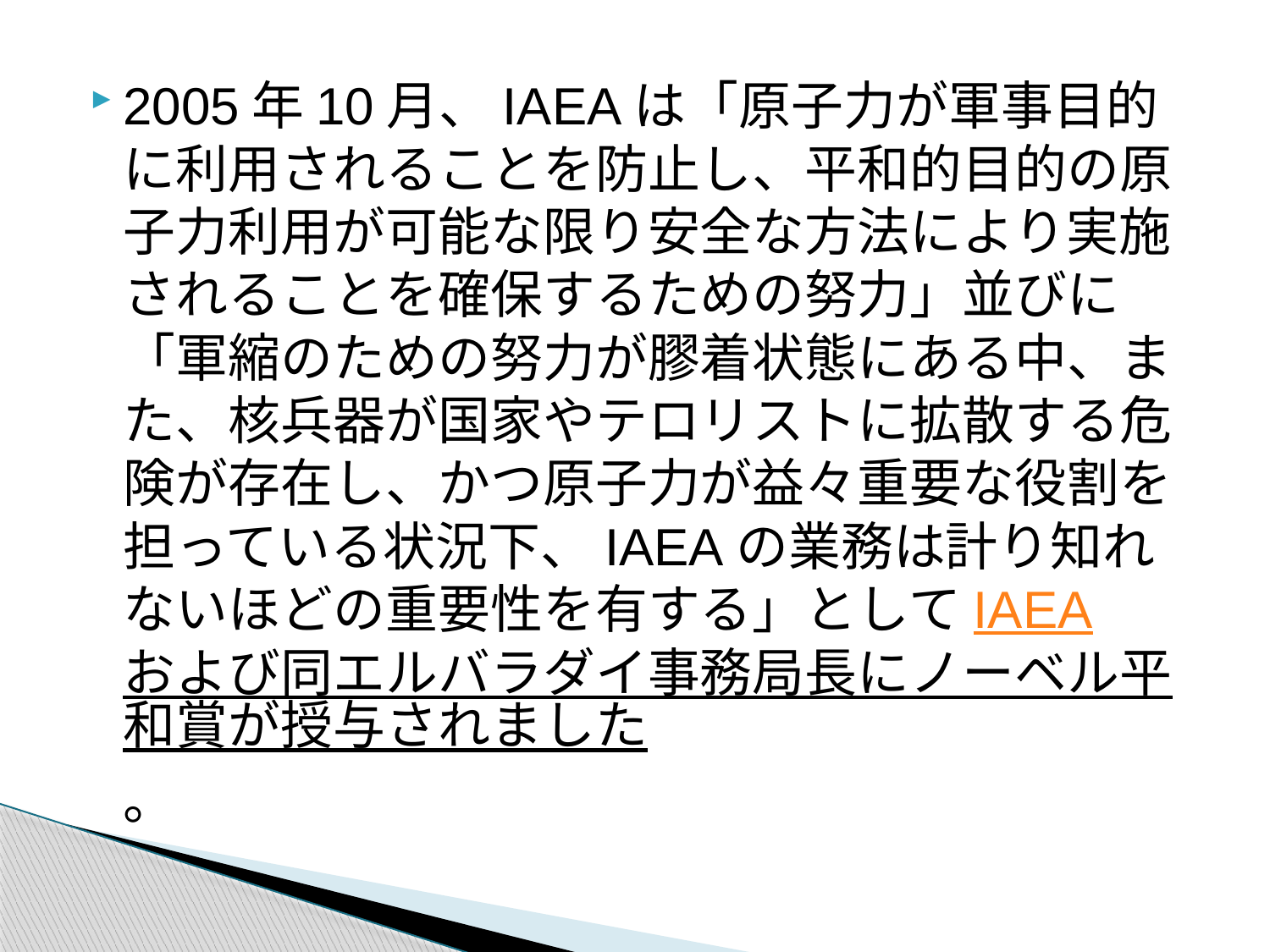

2005年10月、IAEAは「原子力が軍事目的に利用されることを防止し、平和的目的の原子力利用が可能な限り安全な方法により実施されることを確保するための努力」並びに「軍縮のための努力が膠着状態にある中、また、核兵器が国家やテロリストに拡散する危険が存在し、かつ原子力が益々重要な役割を担っている状況下、IAEAの業務は計り知れないほどの重要性を有する」としてIAEAおよび同エルバラダイ事務局長にノーベル平和賞が授与されました。